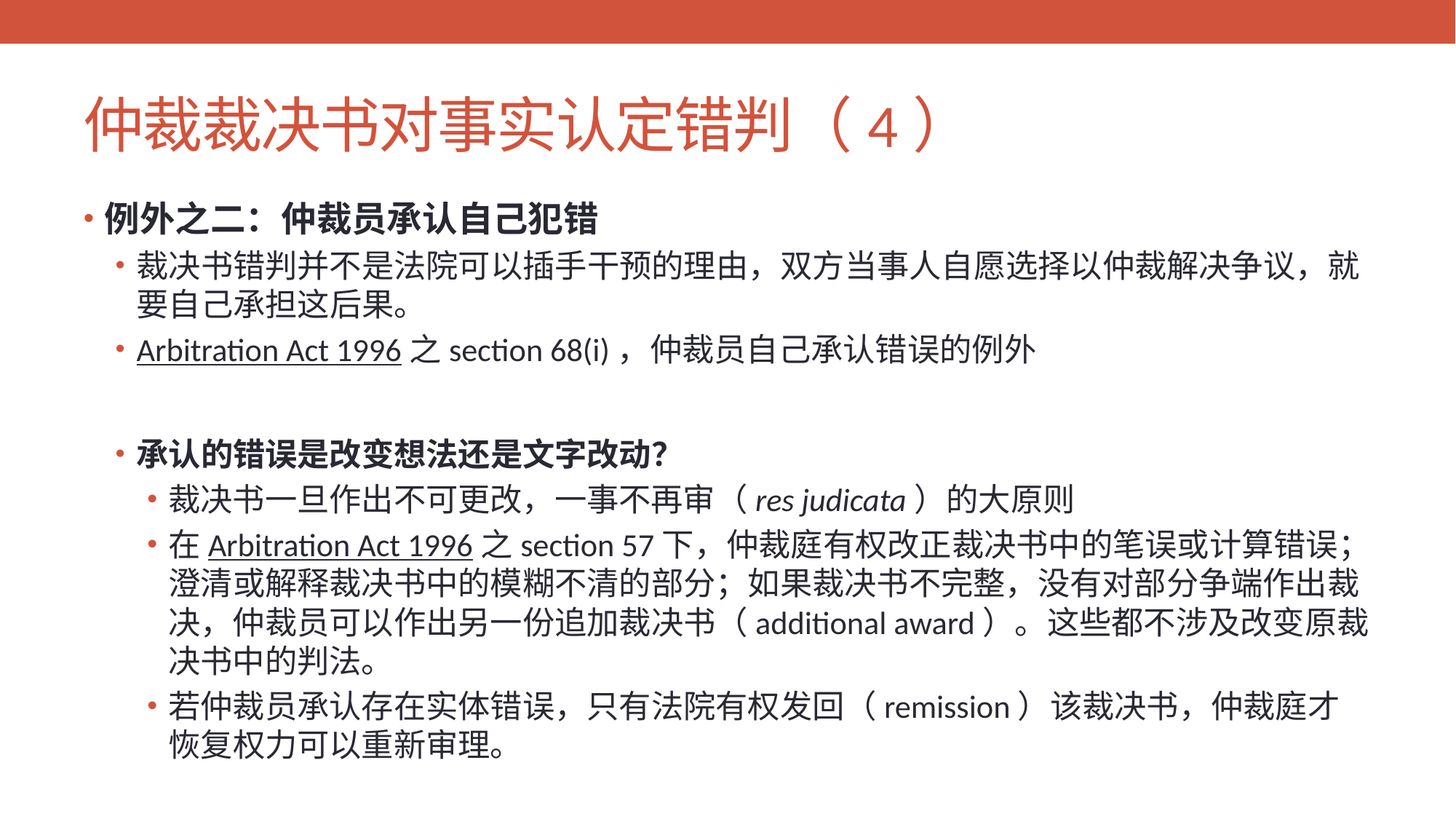

# 仲裁裁决书对事实认定错判（4）
例外之二：仲裁员承认自己犯错
裁决书错判并不是法院可以插手干预的理由，双方当事人自愿选择以仲裁解决争议，就要自己承担这后果。
Arbitration Act 1996之section 68(i)，仲裁员自己承认错误的例外

承认的错误是改变想法还是文字改动？
裁决书一旦作出不可更改，一事不再审（res judicata）的大原则
在Arbitration Act 1996之section 57下，仲裁庭有权改正裁决书中的笔误或计算错误；澄清或解释裁决书中的模糊不清的部分；如果裁决书不完整，没有对部分争端作出裁决，仲裁员可以作出另一份追加裁决书（additional award）。这些都不涉及改变原裁决书中的判法。
若仲裁员承认存在实体错误，只有法院有权发回（remission）该裁决书，仲裁庭才恢复权力可以重新审理。